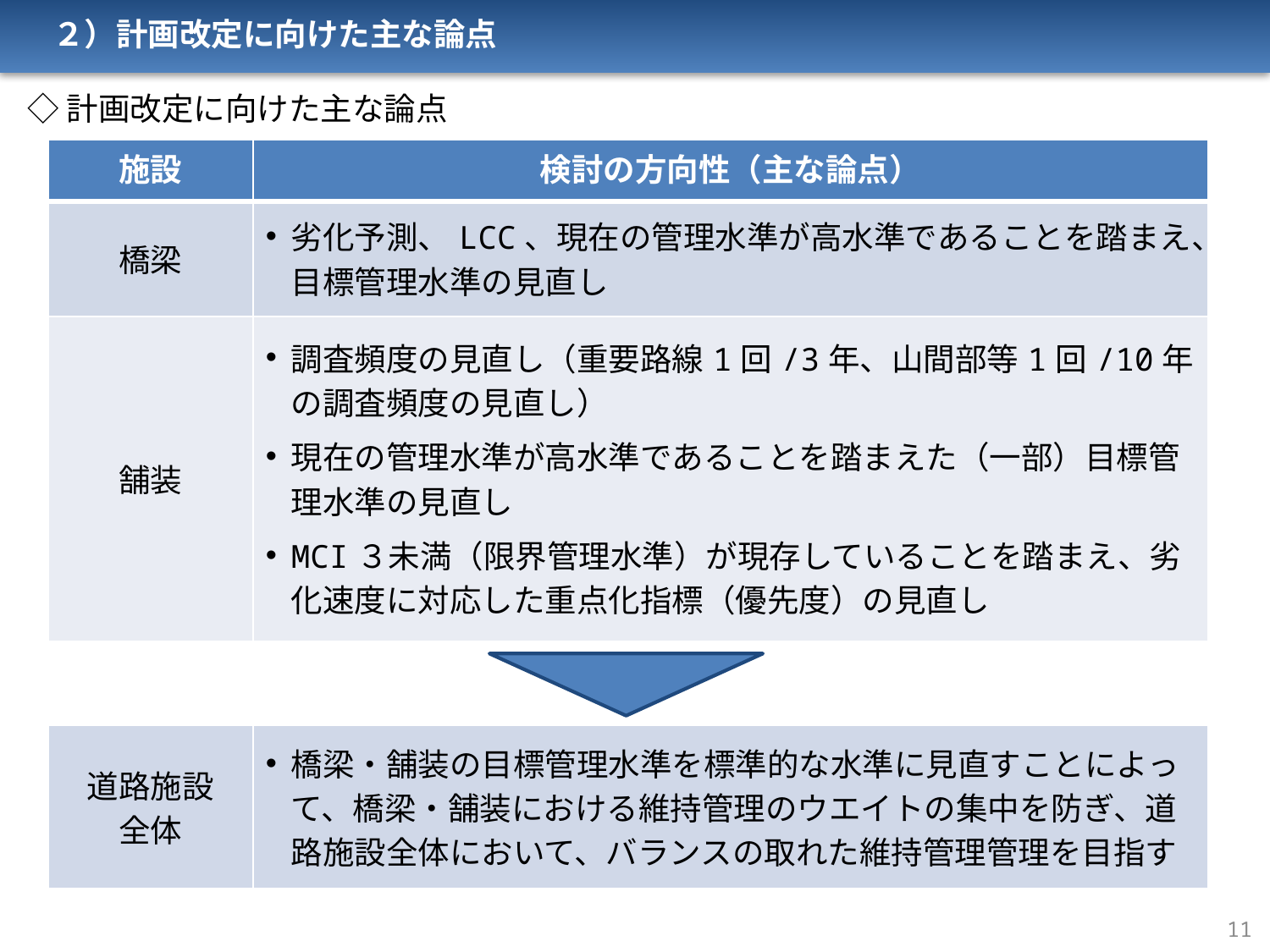

２）計画改定に向けた主な論点
◇計画改定に向けた主な論点
| 施設 | 検討の方向性（主な論点） |
| --- | --- |
| 橋梁 | 劣化予測、LCC、現在の管理水準が高水準であることを踏まえ、目標管理水準の見直し |
| 舗装 | 調査頻度の見直し（重要路線1回/3年、山間部等1回/10年の調査頻度の見直し） 現在の管理水準が高水準であることを踏まえた（一部）目標管理水準の見直し MCI３未満（限界管理水準）が現存していることを踏まえ、劣化速度に対応した重点化指標（優先度）の見直し |

| 道路施設 全体 | 橋梁・舗装の目標管理水準を標準的な水準に見直すことによって、橋梁・舗装における維持管理のウエイトの集中を防ぎ、道路施設全体において、バランスの取れた維持管理管理を目指す |
| --- | --- |
11